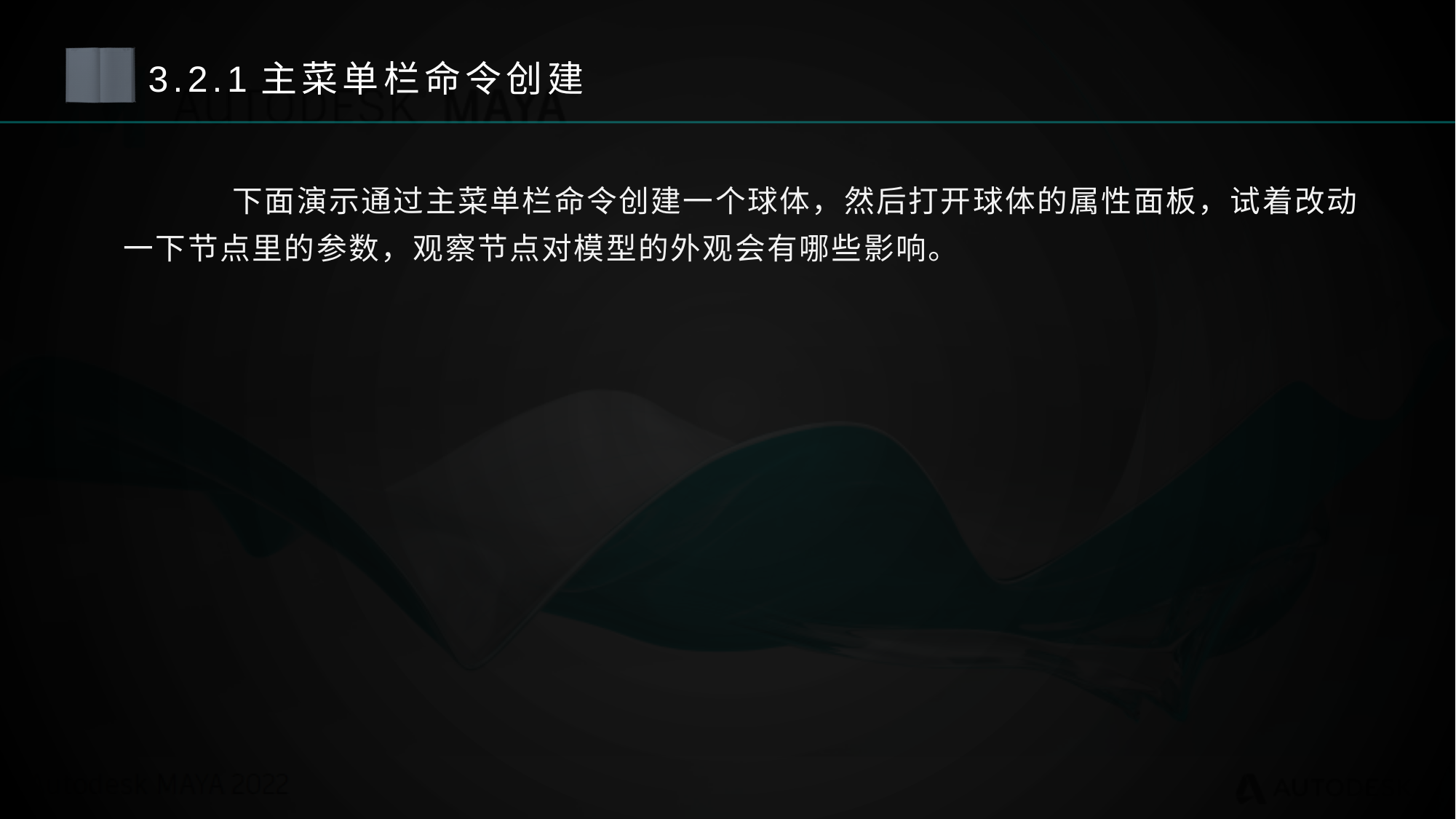

3.2.1主菜单栏命令创建
	下面演示通过主菜单栏命令创建一个球体，然后打开球体的属性面板，试着改动一下节点里的参数，观察节点对模型的外观会有哪些影响。